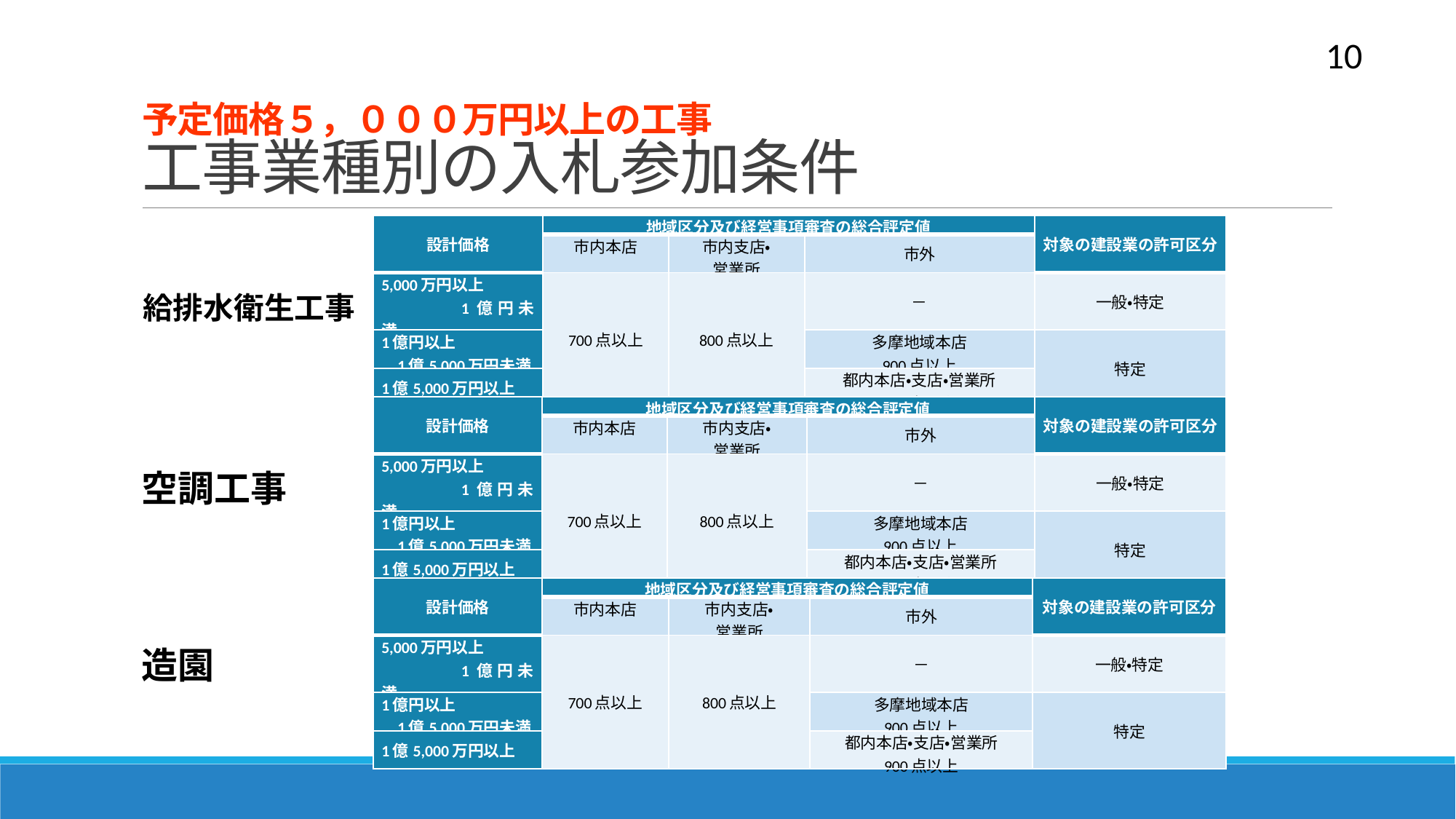

10
# 予定価格５，０００万円以上の工事 工事業種別の入札参加条件
| 設計価格 | 地域区分及び経営事項審査の総合評定値 |  |  | 対象の建設業の許可区分 |
| --- | --- | --- | --- | --- |
|  | 市内本店 | 市内支店・ 営業所 | 市外 |  |
| 5,000万円以上 1億円未満 | 700点以上 | 800点以上 | － | 一般・特定 |
| 1億円以上 1億5,000万円未満 |  |  | 多摩地域本店 900点以上 | 特定 |
| 1億5,000万円以上 |  |  | 都内本店・支店・営業所 900点以上 |  |
給排水衛生工事
| 設計価格 | 地域区分及び経営事項審査の総合評定値 |  |  | 対象の建設業の許可区分 |
| --- | --- | --- | --- | --- |
|  | 市内本店 | 市内支店・ 営業所 | 市外 |  |
| 5,000万円以上 1億円未満 | 700点以上 | 800点以上 | － | 一般・特定 |
| 1億円以上 1億5,000万円未満 |  |  | 多摩地域本店 900点以上 | 特定 |
| 1億5,000万円以上 |  |  | 都内本店・支店・営業所 900点以上 |  |
空調工事
| 設計価格 | 地域区分及び経営事項審査の総合評定値 |  |  | 対象の建設業の許可区分 |
| --- | --- | --- | --- | --- |
|  | 市内本店 | 市内支店・ 営業所 | 市外 |  |
| 5,000万円以上 1億円未満 | 700点以上 | 800点以上 | － | 一般・特定 |
| 1億円以上 1億5,000万円未満 |  |  | 多摩地域本店 900点以上 | 特定 |
| 1億5,000万円以上 |  |  | 都内本店・支店・営業所 900点以上 |  |
造園